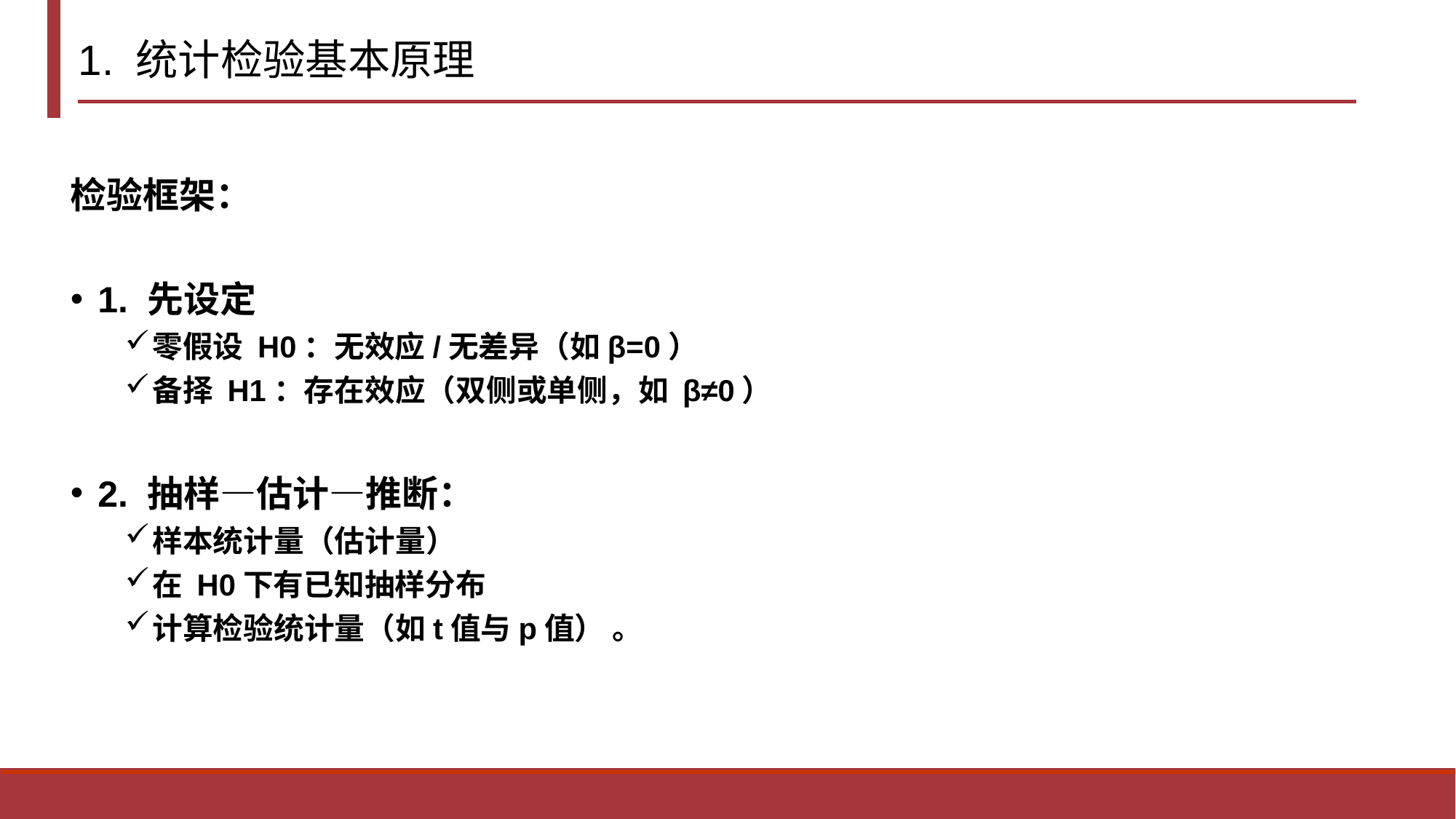

# 1. 统计检验基本原理
检验框架：

1. 先设定
零假设 H0​：无效应/无差异（如β=0）
备择 H1​：存在效应（双侧或单侧，如 β≠0）

2. 抽样—估计—推断：
样本统计量（估计量）
在 H0下有已知抽样分布
计算检验统计量（如t值与p值） 。